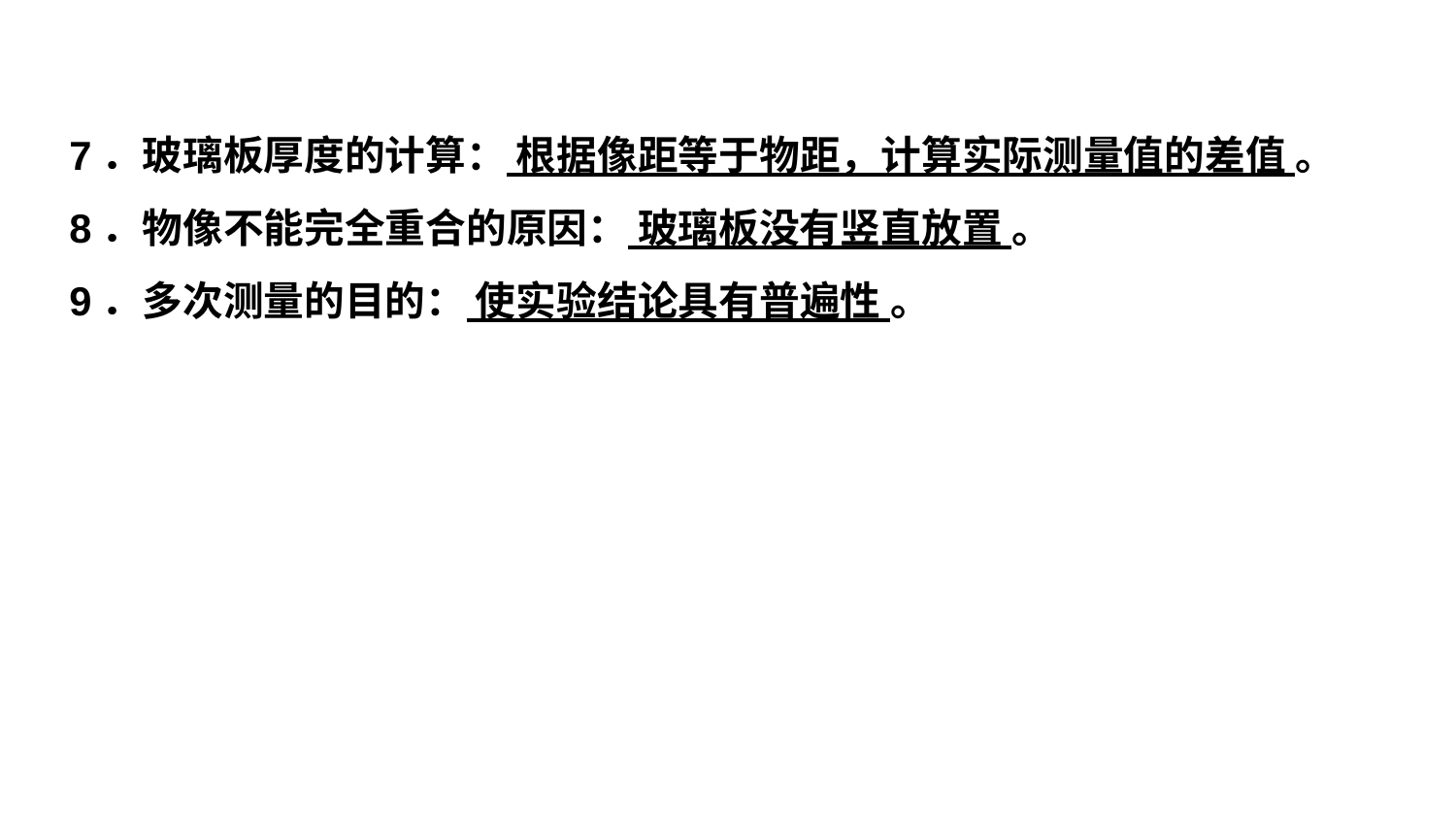

7．玻璃板厚度的计算： 根据像距等于物距，计算实际测量值的差值 。
8．物像不能完全重合的原因： 玻璃板没有竖直放置 。
9．多次测量的目的： 使实验结论具有普遍性 。